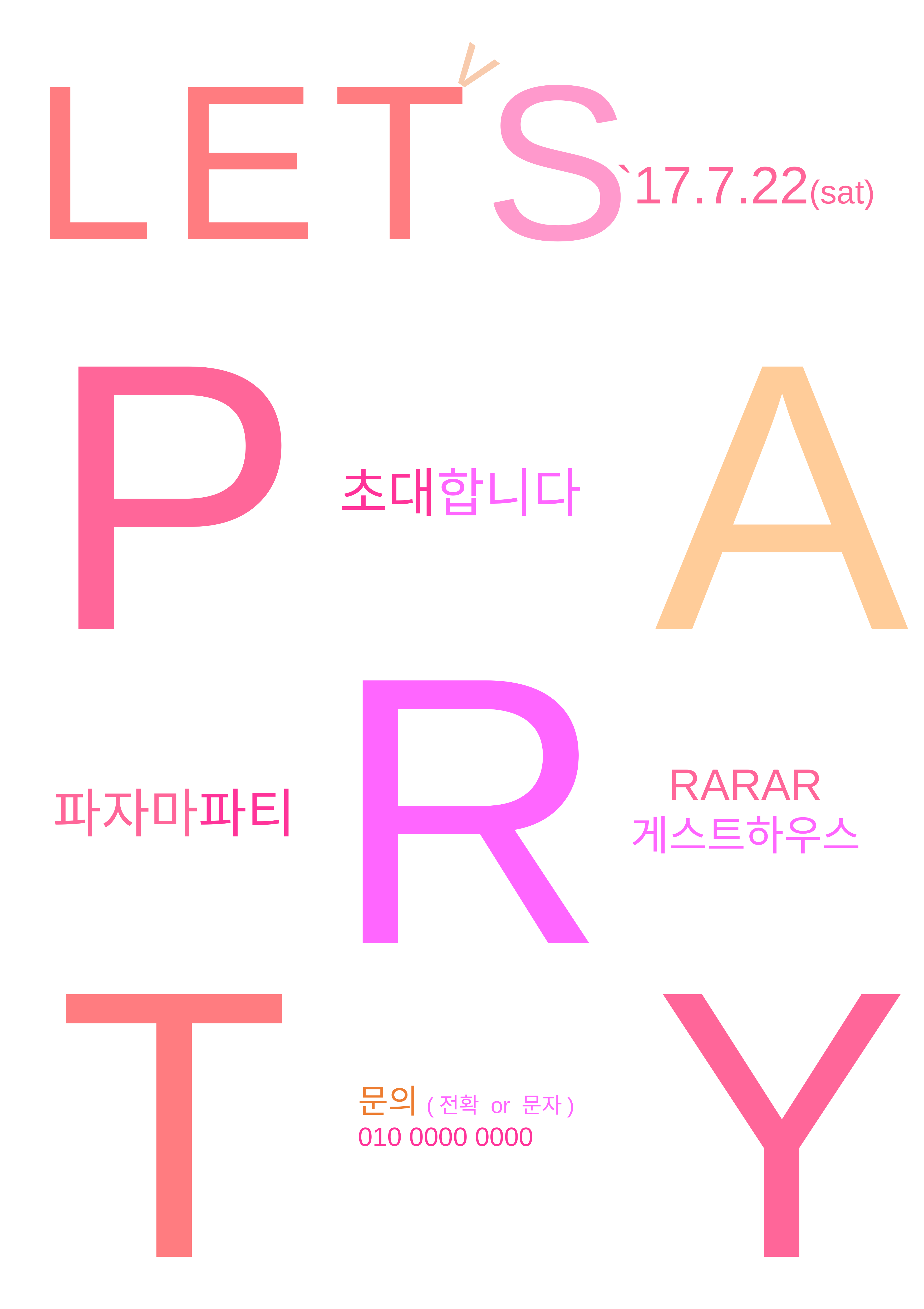

v
LETS
`17.7.22(sat)
P
A
초대합니다
R
RARAR
게스트하우스
파자마파티
T
Y
문의(전확 or 문자)
010 0000 0000